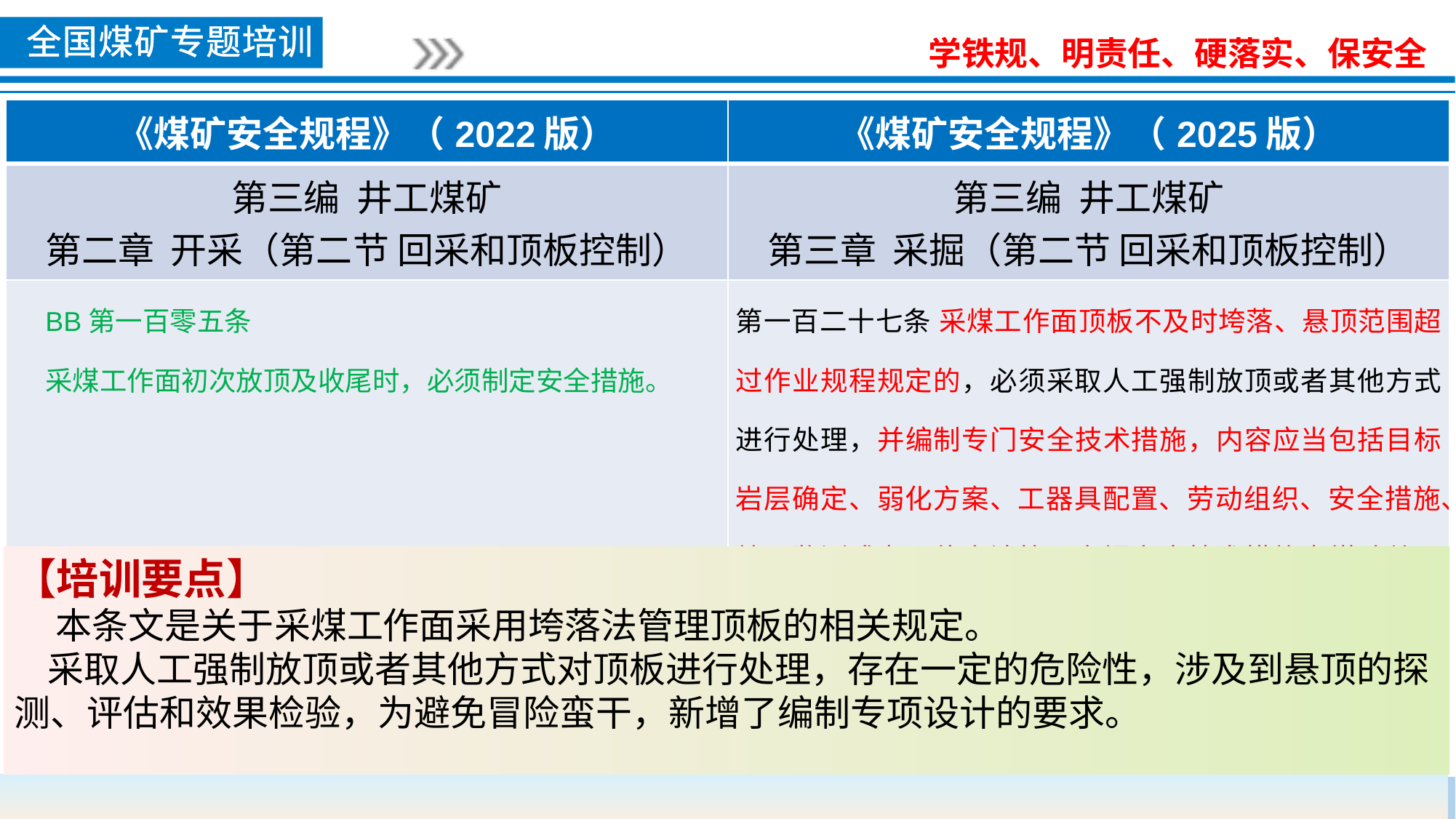

| 《煤矿安全规程》（2022版） | 《煤矿安全规程》（2025版） |
| --- | --- |
| 第三编 井工煤矿 第二章 开采（第二节 回采和顶板控制） | 第三编 井工煤矿 第三章 采掘（第二节 回采和顶板控制） |
| BB第一百零五条 采煤工作面初次放顶及收尾时，必须制定安全措施。 | 第一百二十七条 采煤工作面顶板不及时垮落、悬顶范围超过作业规程规定的，必须采取人工强制放顶或者其他方式进行处理，并编制专门安全技术措施，内容应当包括目标岩层确定、弱化方案、工器具配置、劳动组织、安全措施、效果监测或者评价方法等。专门安全技术措施由煤矿总工程师审批，并安排专门人员进行现场安全管理。 |
【培训要点】
    本条文是关于采煤工作面采用垮落法管理顶板的相关规定。
   采取人工强制放顶或者其他方式对顶板进行处理，存在一定的危险性，涉及到悬顶的探测、评估和效果检验，为避免冒险蛮干，新增了编制专项设计的要求。